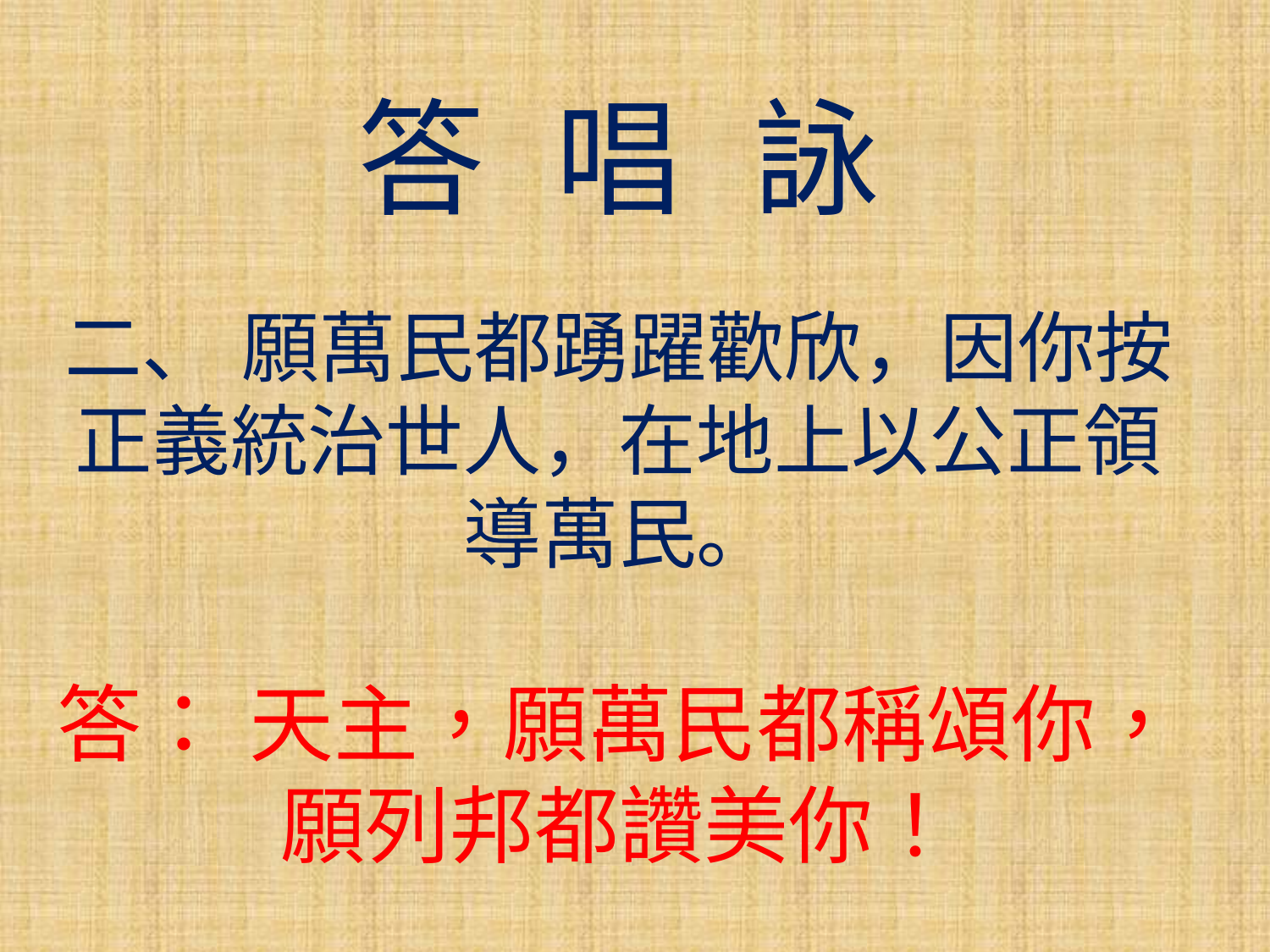

答  唱  詠

二、 願萬民都踴躍歡欣，因你按正義統治世人，在地上以公正領導萬民。

答： 天主，願萬民都稱頌你，願列邦都讚美你！